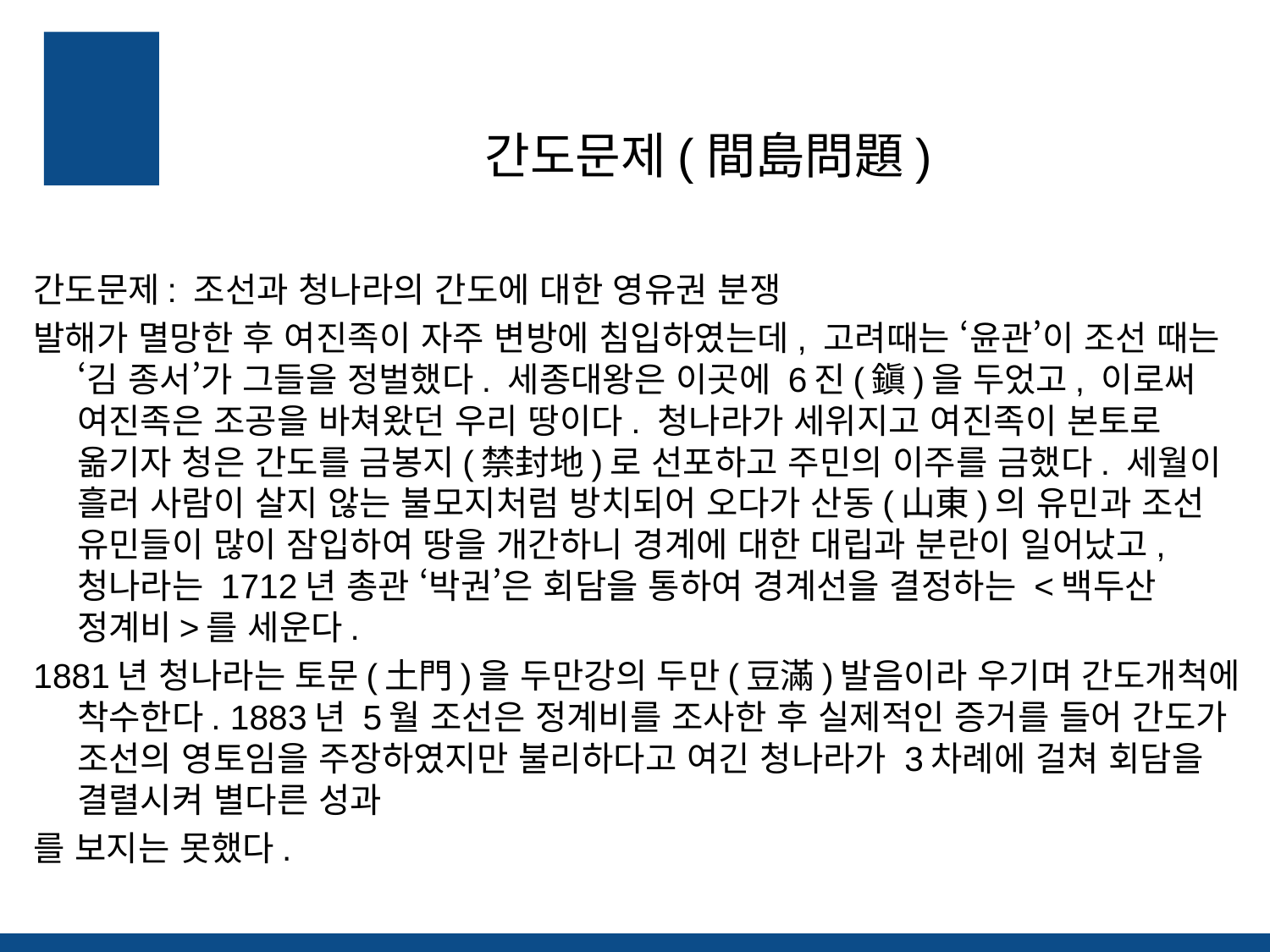

# 간도문제(間島問題)

간도문제: 조선과 청나라의 간도에 대한 영유권 분쟁
발해가 멸망한 후 여진족이 자주 변방에 침입하였는데, 고려때는 ‘윤관’이 조선 때는 ‘김 종서’가 그들을 정벌했다. 세종대왕은 이곳에 6진(鎭)을 두었고, 이로써 여진족은 조공을 바쳐왔던 우리 땅이다. 청나라가 세위지고 여진족이 본토로 옮기자 청은 간도를 금봉지(禁封地)로 선포하고 주민의 이주를 금했다. 세월이 흘러 사람이 살지 않는 불모지처럼 방치되어 오다가 산동(山東)의 유민과 조선 유민들이 많이 잠입하여 땅을 개간하니 경계에 대한 대립과 분란이 일어났고, 청나라는 1712년 총관 ‘박권’은 회담을 통하여 경계선을 결정하는 <백두산 정계비>를 세운다.
1881년 청나라는 토문(土門)을 두만강의 두만(豆滿)발음이라 우기며 간도개척에 착수한다. 1883년 5월 조선은 정계비를 조사한 후 실제적인 증거를 들어 간도가 조선의 영토임을 주장하였지만 불리하다고 여긴 청나라가 3차례에 걸쳐 회담을 결렬시켜 별다른 성과
를 보지는 못했다.